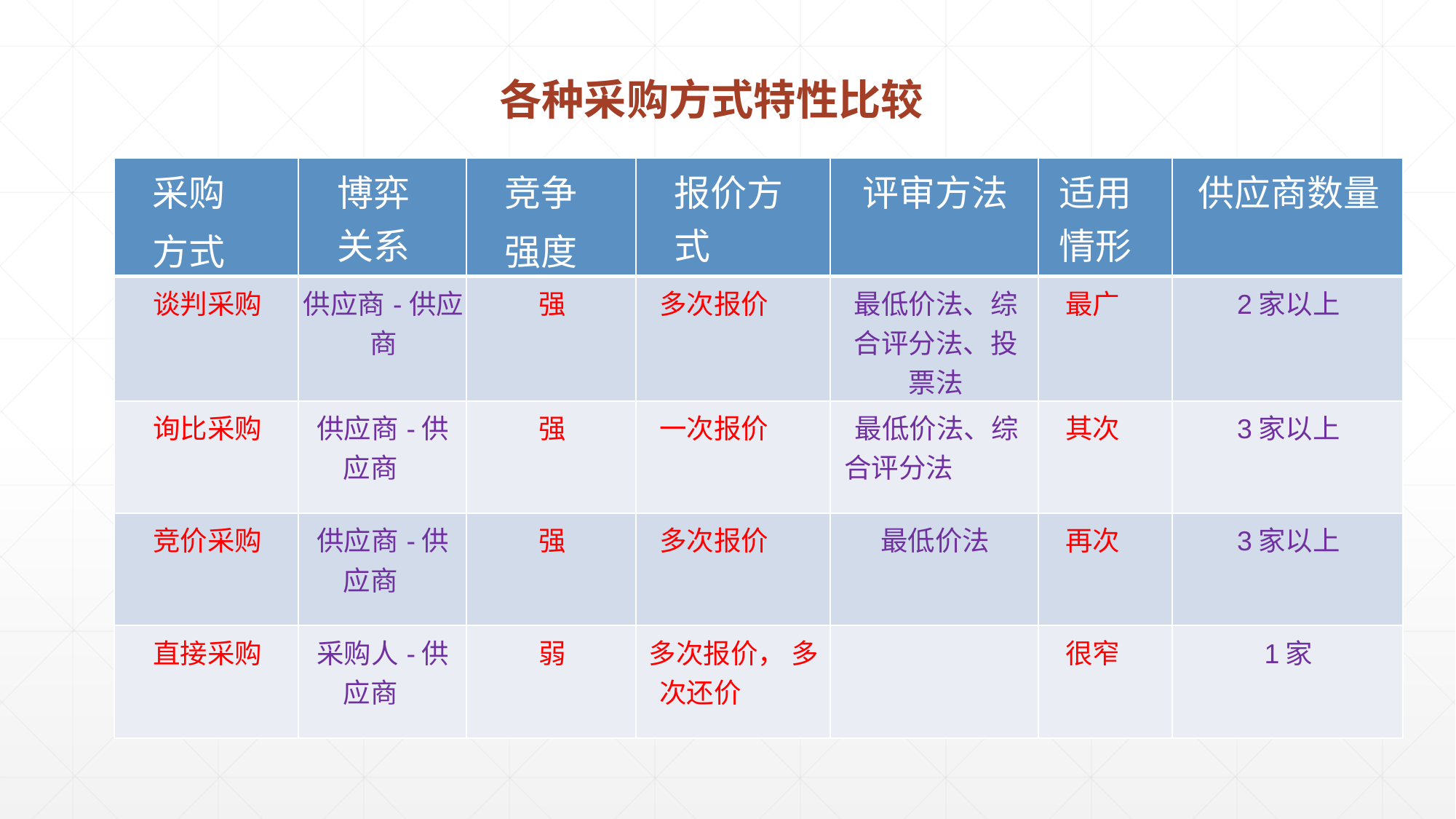

各种采购方式特性比较
| 采购 方式 | 博弈关系 | 竞争 强度 | 报价方式 | 评审方法 | 适用 情形 | 供应商数量 |
| --- | --- | --- | --- | --- | --- | --- |
| 谈判采购 | 供应商-供应商 | 强 | 多次报价 | 最低价法、综合评分法、投票法 | 最广 | 2家以上 |
| 询比采购 | 供应商-供 应商 | 强 | 一次报价 | 最低价法、综合评分法 | 其次 | 3家以上 |
| 竞价采购 | 供应商-供 应商 | 强 | 多次报价 | 最低价法 | 再次 | 3家以上 |
| 直接采购 | 采购人-供 应商 | 弱 | 多次报价， 多次还价 |  | 很窄 | 1家 |